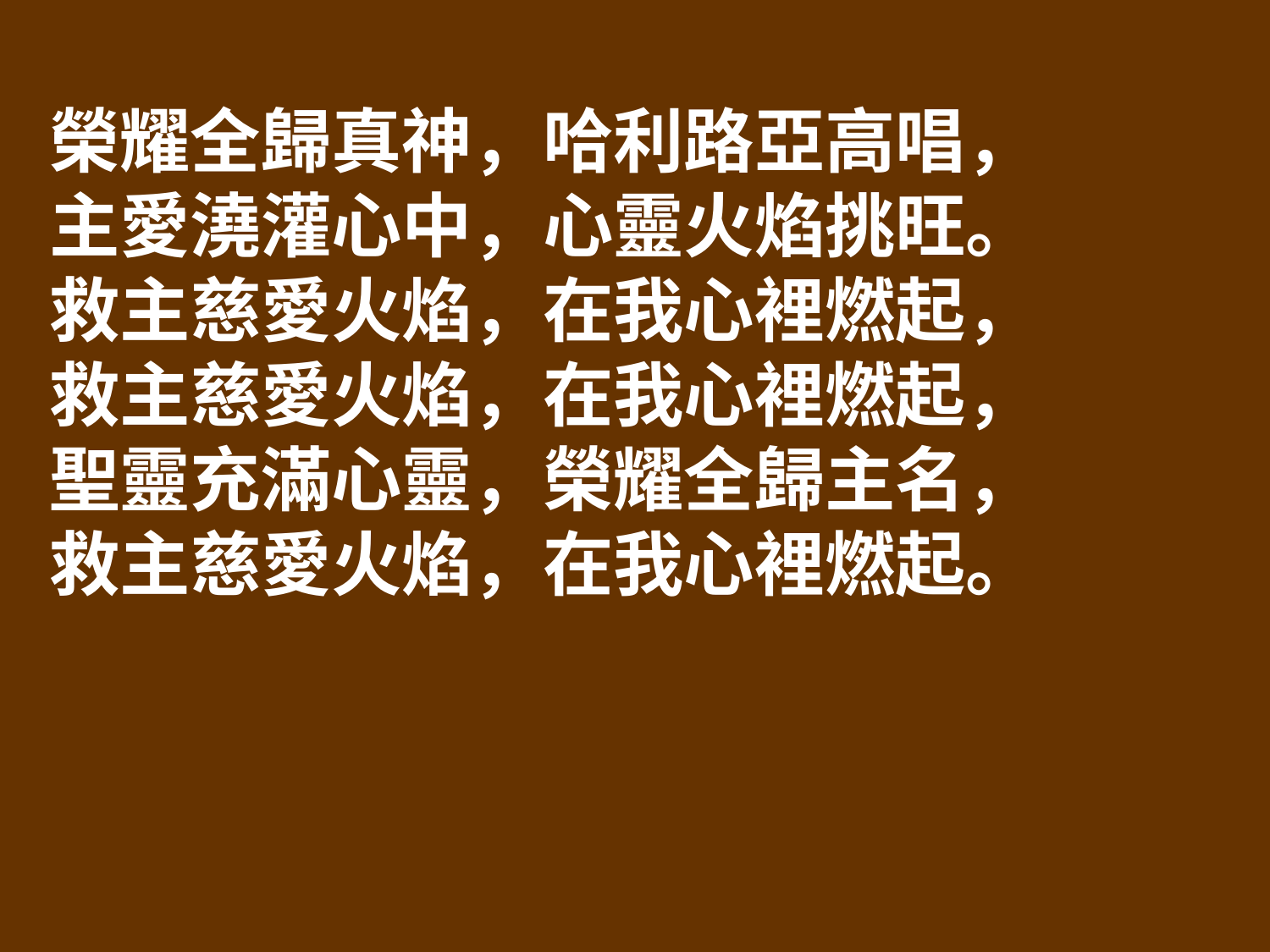

榮耀全歸真神，哈利路亞高唱，
主愛澆灌心中，心靈火焰挑旺。
救主慈愛火焰，在我心裡燃起，
救主慈愛火焰，在我心裡燃起，
聖靈充滿心靈，榮耀全歸主名，
救主慈愛火焰，在我心裡燃起。